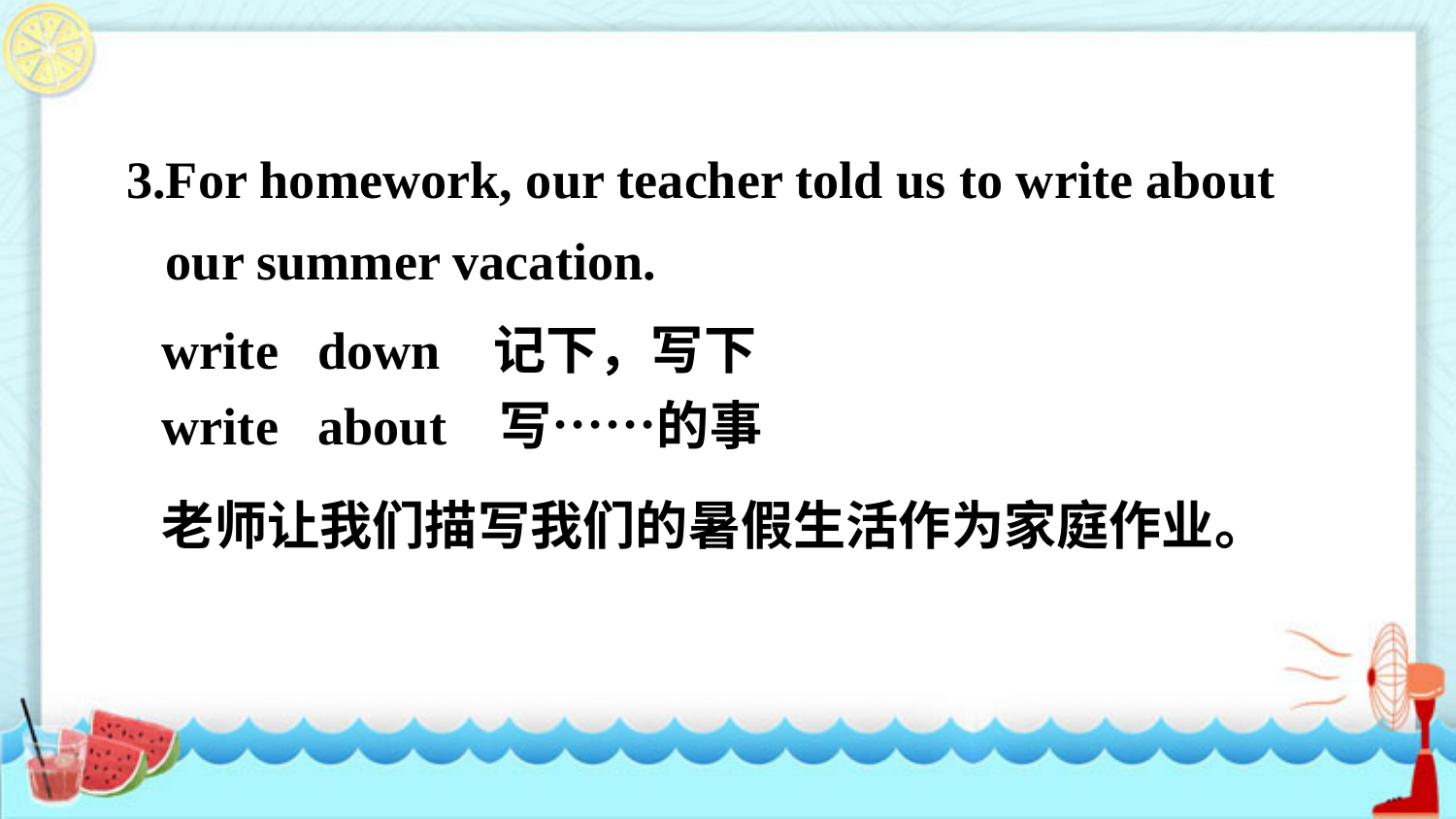

3.For homework, our teacher told us to write about
   our summer vacation.
write   down   记下，写下
write   about   写……的事
老师让我们描写我们的暑假生活作为家庭作业。